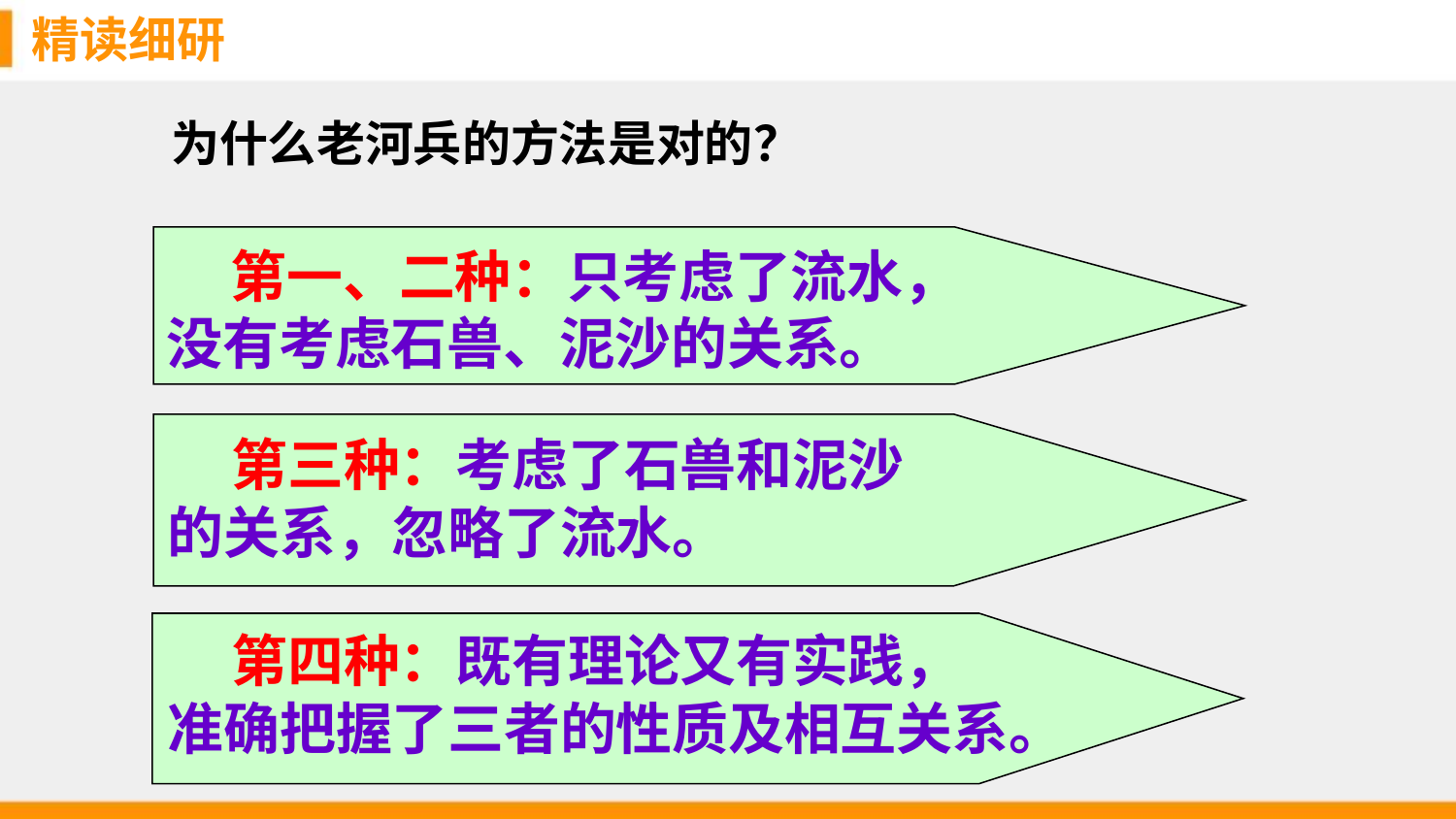

精读细研
为什么老河兵的方法是对的？

    第一、二种：只考虑了流水，没有考虑石兽、泥沙的关系。

    第三种：考虑了石兽和泥沙
的关系，忽略了流水。

    第四种：既有理论又有实践，
准确把握了三者的性质及相互关系。